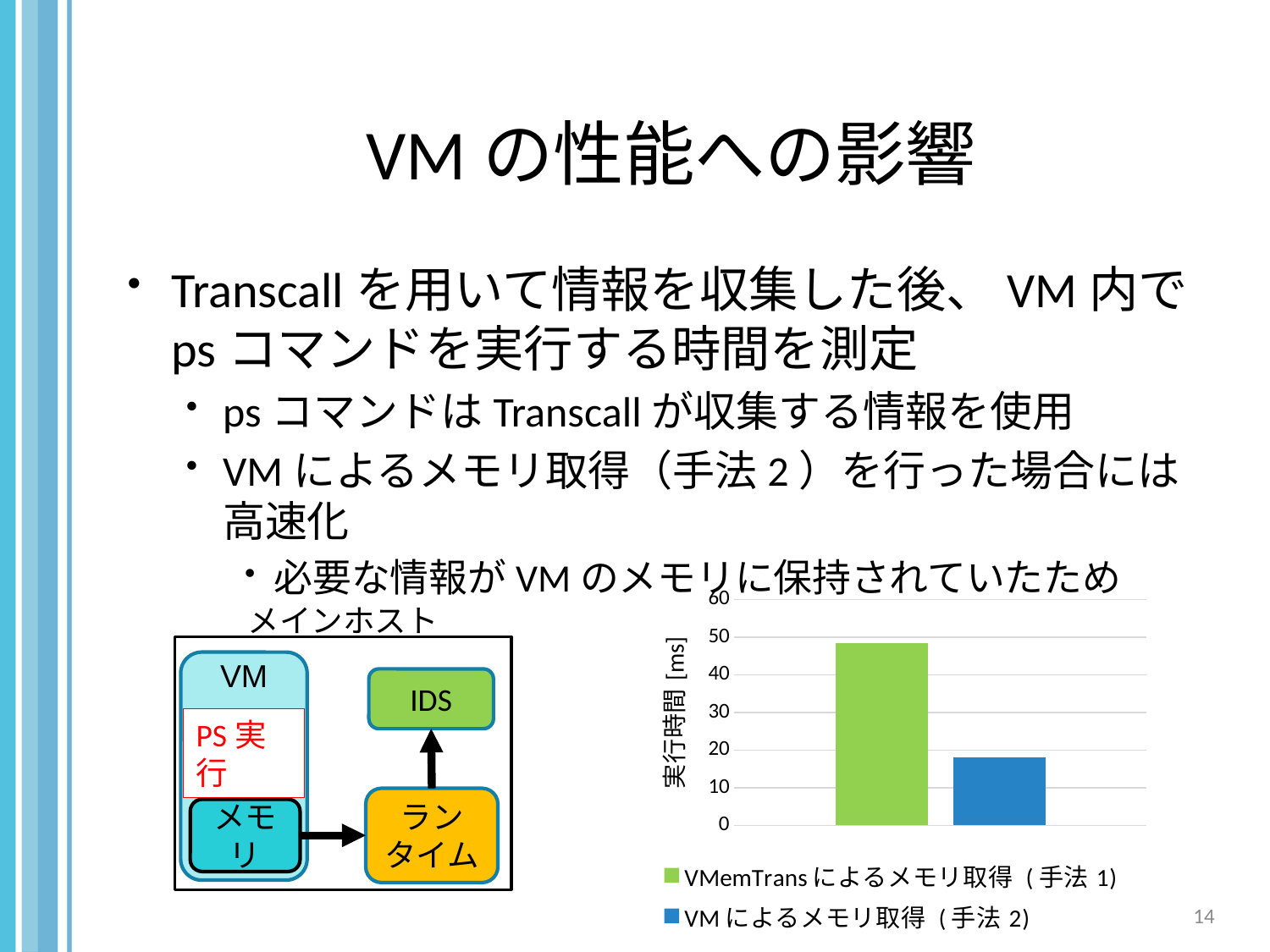

# VMの性能への影響
Transcallを用いて情報を収集した後、VM内でpsコマンドを実行する時間を測定
psコマンドはTranscallが収集する情報を使用
VMによるメモリ取得（手法2）を行った場合には高速化
必要な情報がVMのメモリに保持されていたため

### Chart

| Category | VMemTransによるメモリ取得 (手法1) | VMによるメモリ取得 (手法2) |
|---|---|---|
| カテゴリ 1 | 48.4 | 18.1 |
メインホスト

VM

IDS
PS実行
ラン
タイム
メモリ
14